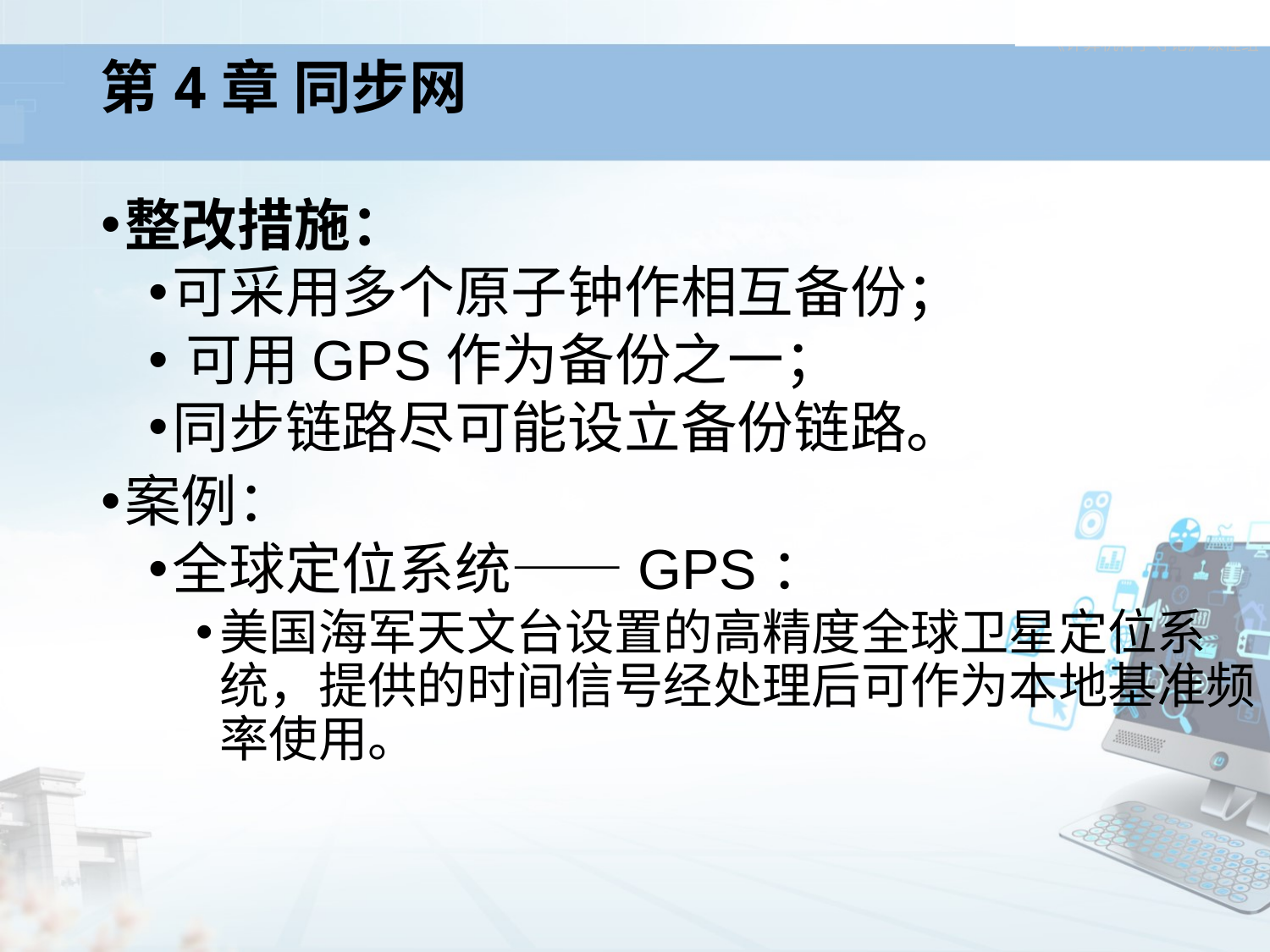

# 第4章 同步网
整改措施：
可采用多个原子钟作相互备份；
可用GPS作为备份之一；  
同步链路尽可能设立备份链路。
案例：
全球定位系统——GPS：
美国海军天文台设置的高精度全球卫星定位系统，提供的时间信号经处理后可作为本地基准频率使用。